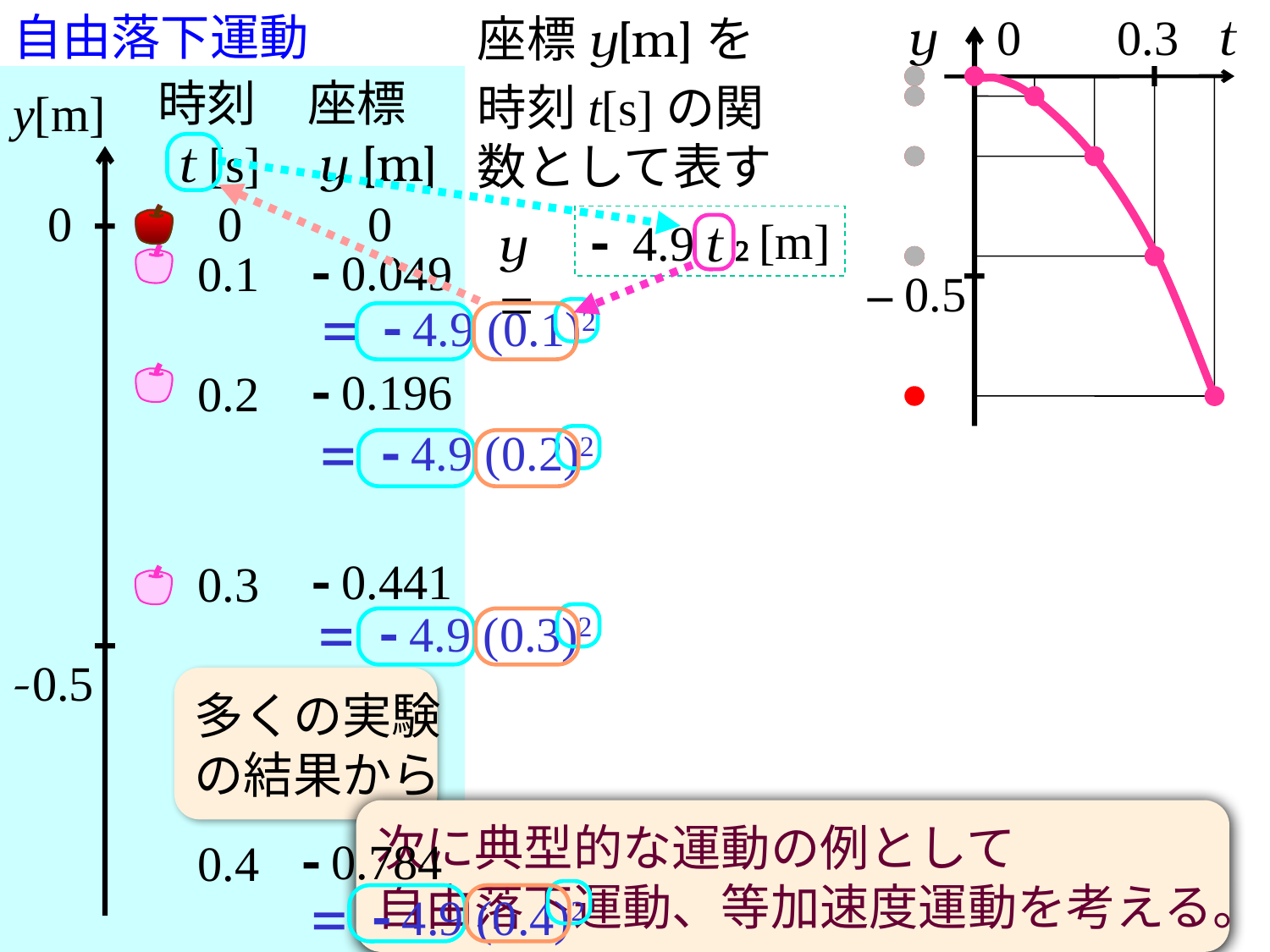

自由落下運動
座標y[m]を
時刻t[s]の関数として表す
y
0
0.3
t

時刻
座標

y[m]

y [m]
t [s]

0
0
0
[m]

− 4.9

y =

t

2

− 0.049
0.1

– 0.5

= − 4.9 (0.1)2

− 0.196
0.2

= − 4.9 (0.2)2

− 0.441
0.3

= − 4.9 (0.3)2

-0.5

多くの実験
の結果から
次に典型的な運動の例として
自由落下運動、等加速度運動を考える。
− 0.784
0.4
= − 4.9 (0.4)2